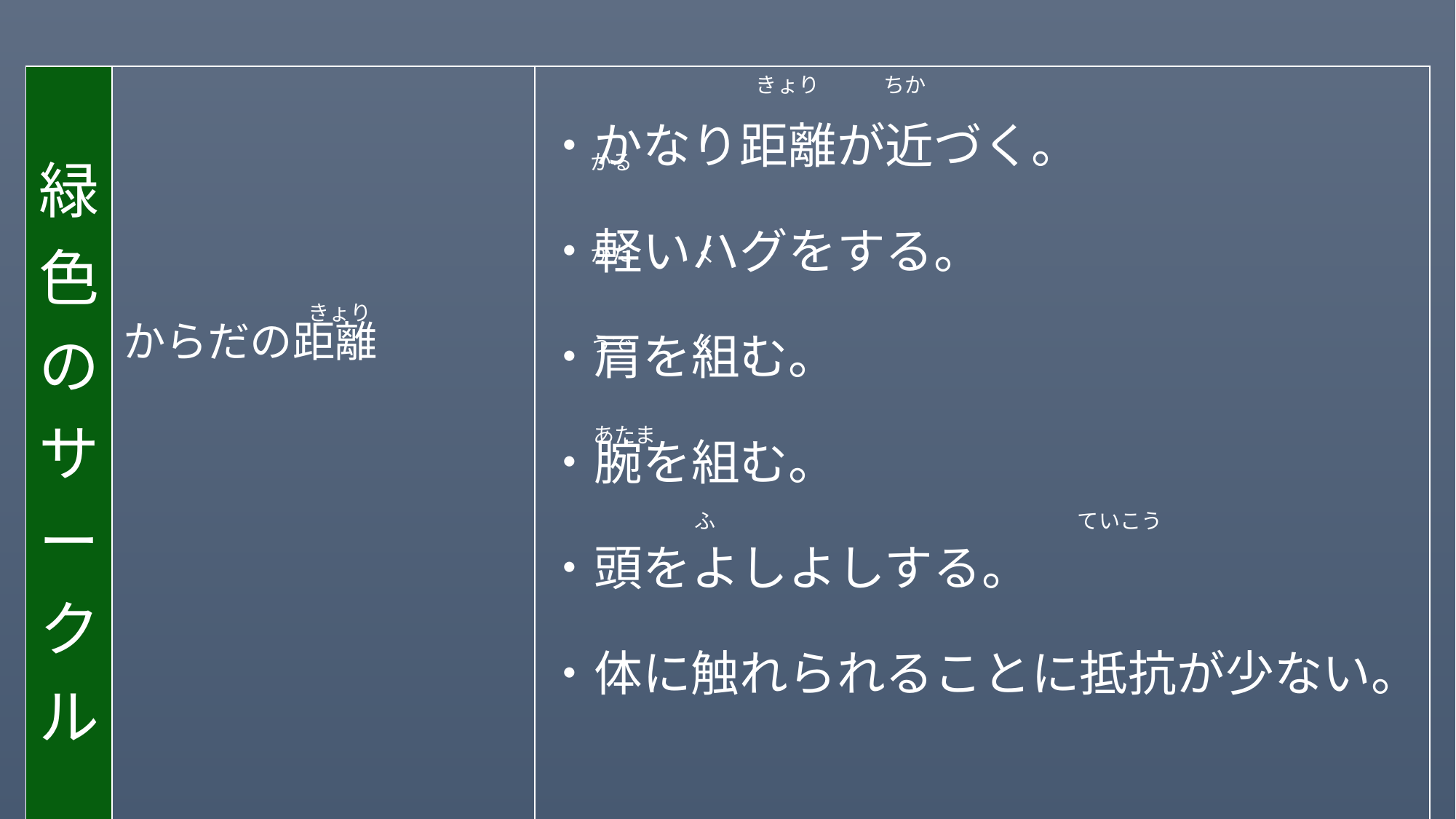

| 緑色のサークル | からだの距離 | ・かなり距離が近づく。 ・軽いハグをする。 ・肩を組む。 ・腕を組む。 ・頭をよしよしする。 ・体に触れられることに抵抗が少ない。 |
| --- | --- | --- |
きょり　　　ちか
かる
かた　　　く
きょり
うで　　　く
あたま
ふ　　　　　　　　　　　　　　　　　ていこう